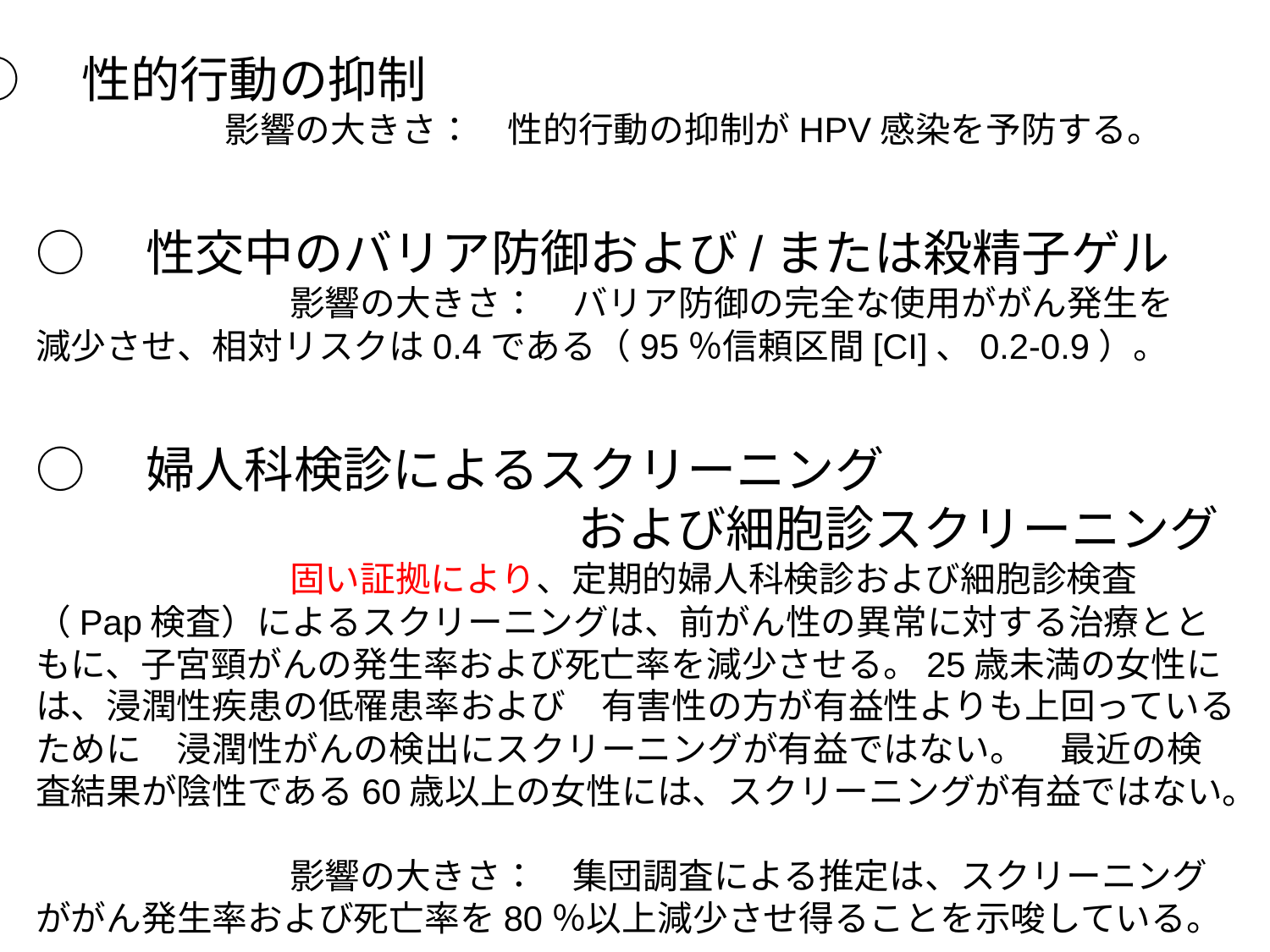

○　性的行動の抑制
		影響の大きさ：　性的行動の抑制がHPV感染を予防する。
○　性交中のバリア防御および/または殺精子ゲル
		影響の大きさ：　バリア防御の完全な使用ががん発生を減少させ、相対リスクは0.4である（95％信頼区間[CI]、0.2-0.9）。
○　婦人科検診によるスクリーニング
　　　　　　　　　　　および細胞診スクリーニング
		固い証拠により、定期的婦人科検診および細胞診検査（Pap検査）によるスクリーニングは、前がん性の異常に対する治療とともに、子宮頸がんの発生率および死亡率を減少させる。25歳未満の女性には、浸潤性疾患の低罹患率および　有害性の方が有益性よりも上回っているために　浸潤性がんの検出にスクリーニングが有益ではない。　最近の検査結果が陰性である60歳以上の女性には、スクリーニングが有益ではない。

		影響の大きさ：　集団調査による推定は、スクリーニングががん発生率および死亡率を80％以上減少させ得ることを示唆している。